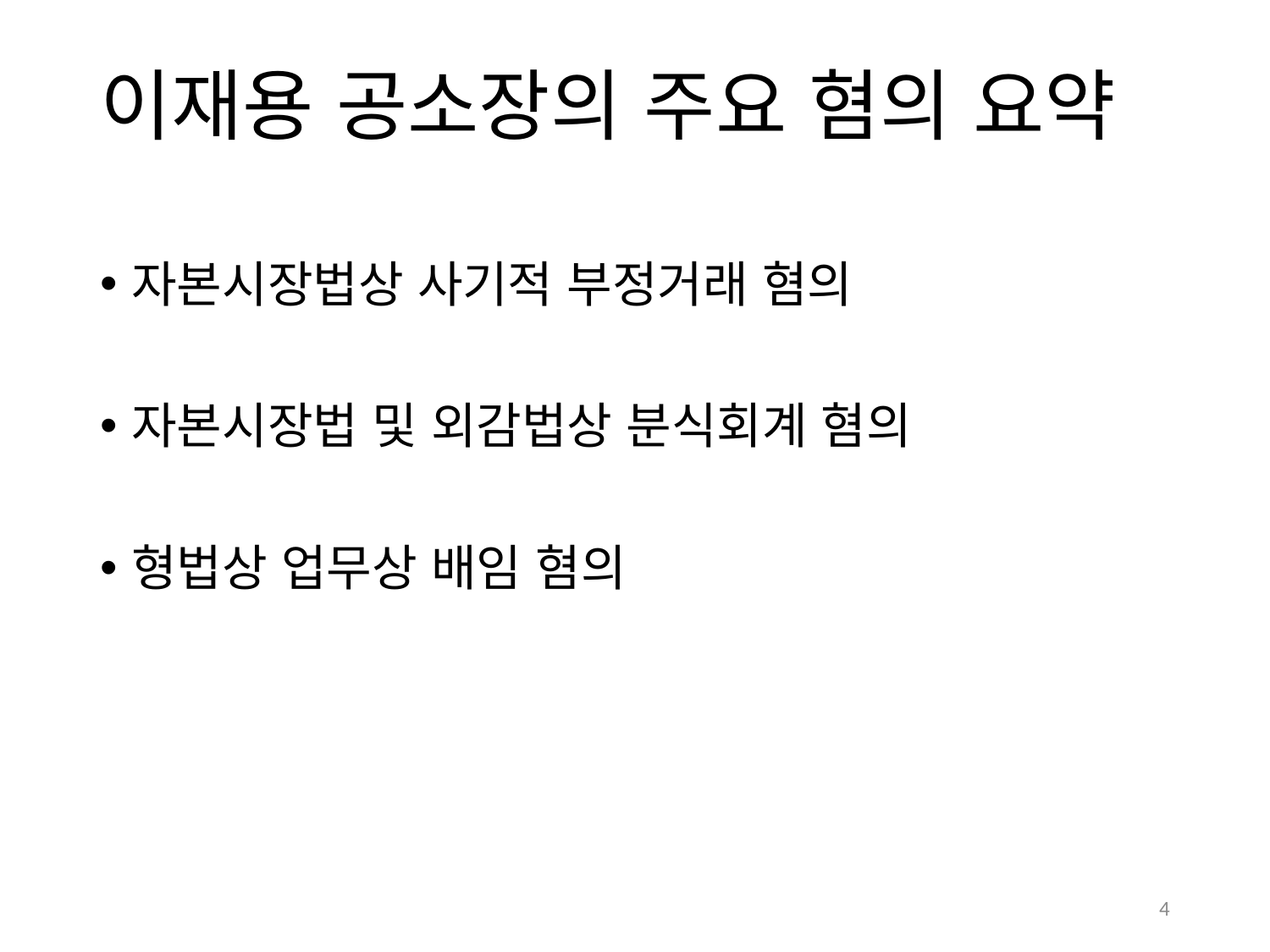

# 이재용 공소장의 주요 혐의 요약
자본시장법상 사기적 부정거래 혐의

자본시장법 및 외감법상 분식회계 혐의

형법상 업무상 배임 혐의
4